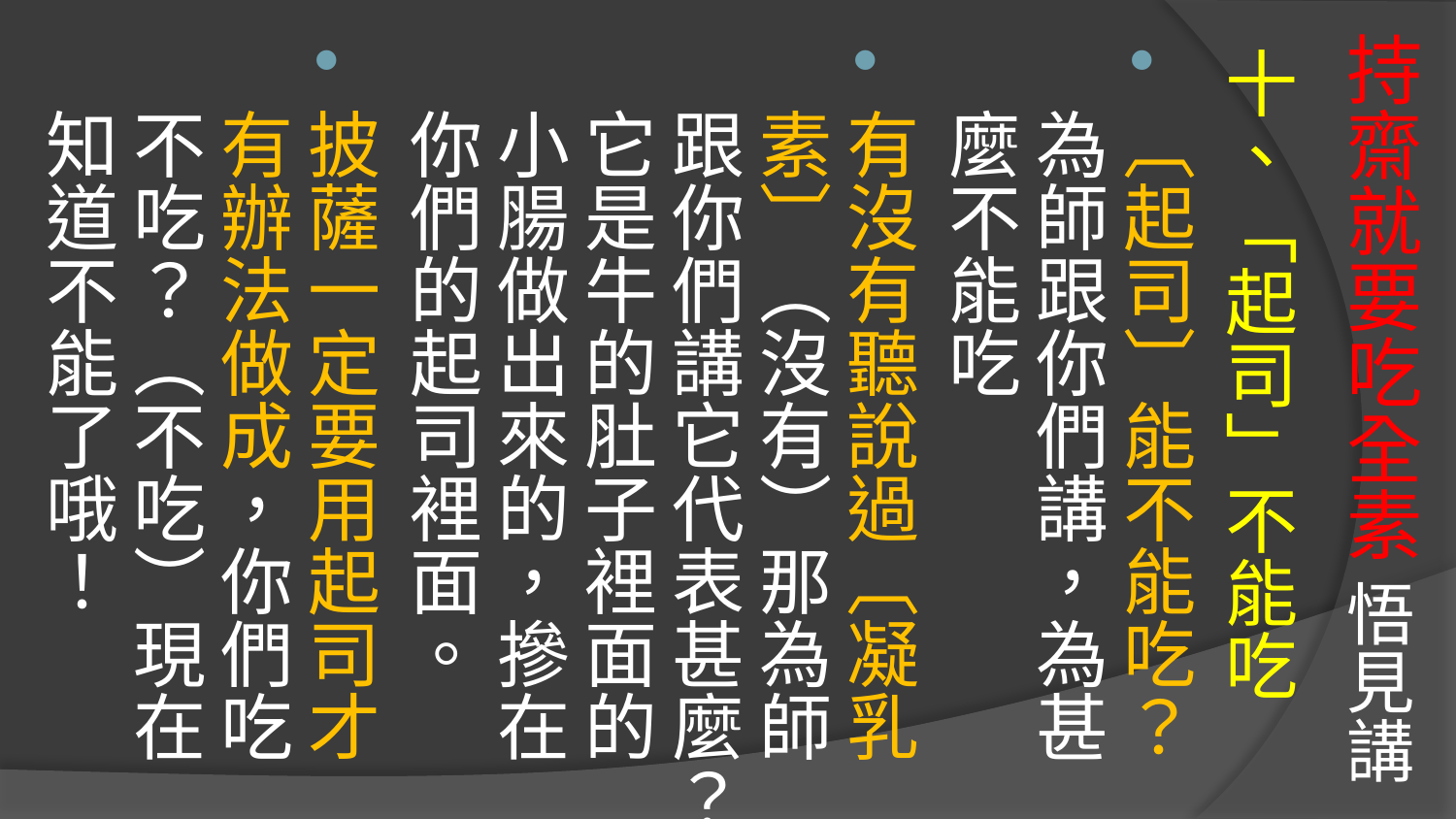

# 持齋就要吃全素 悟見講
十、「起司」不能吃
〔起司〕能不能吃？為師跟你們講，為甚麼不能吃
有沒有聽說過〔凝乳素〕（沒有）那為師跟你們講它代表甚麼？它是牛的肚子裡面的小腸做出來的，摻在你們的起司裡面。
披薩一定要用起司才有辦法做成，你們吃不吃？（不吃）現在知道不能了哦！